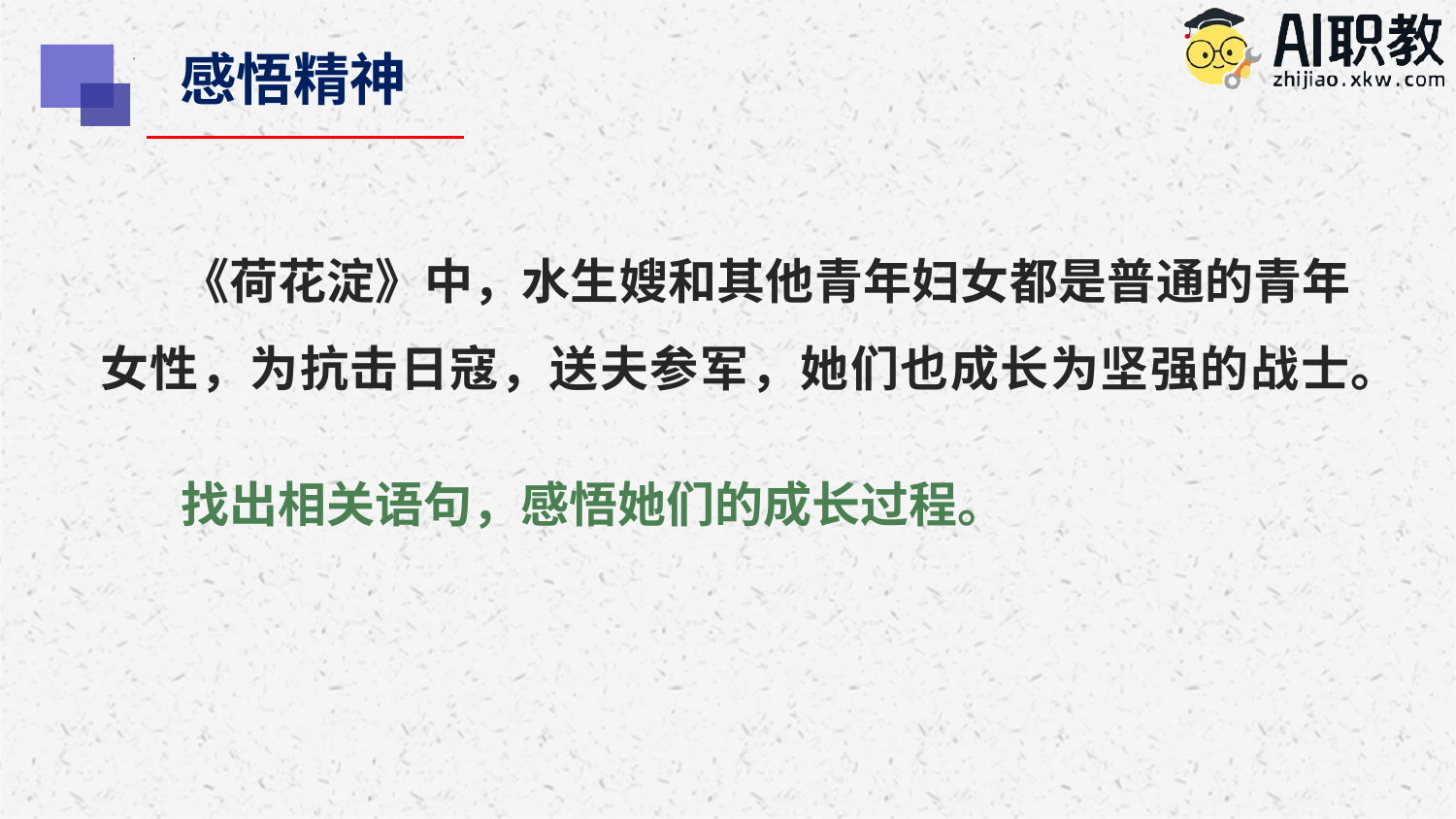

感悟精神

《荷花淀》中，水生嫂和其他青年妇女都是普通的青年女性，为抗击日寇，送夫参军，她们也成长为坚强的战士。
找出相关语句，感悟她们的成长过程。